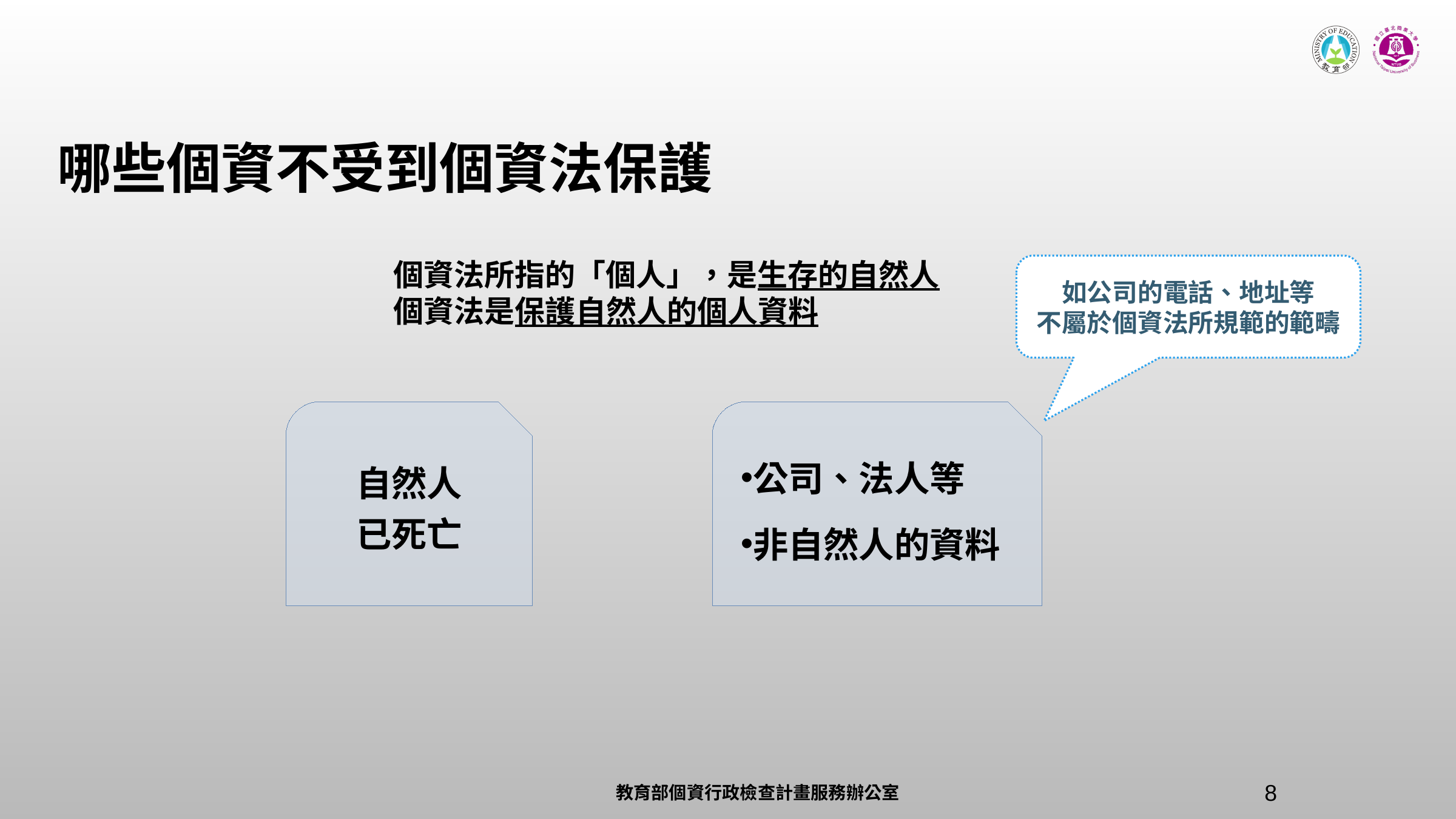

哪些個資不受到個資法保護
個資法所指的「個人」，是生存的自然人
個資法是保護自然人的個人資料
如公司的電話、地址等
不屬於個資法所規範的範疇

公司、法人等
非自然人的資料
自然人已死亡